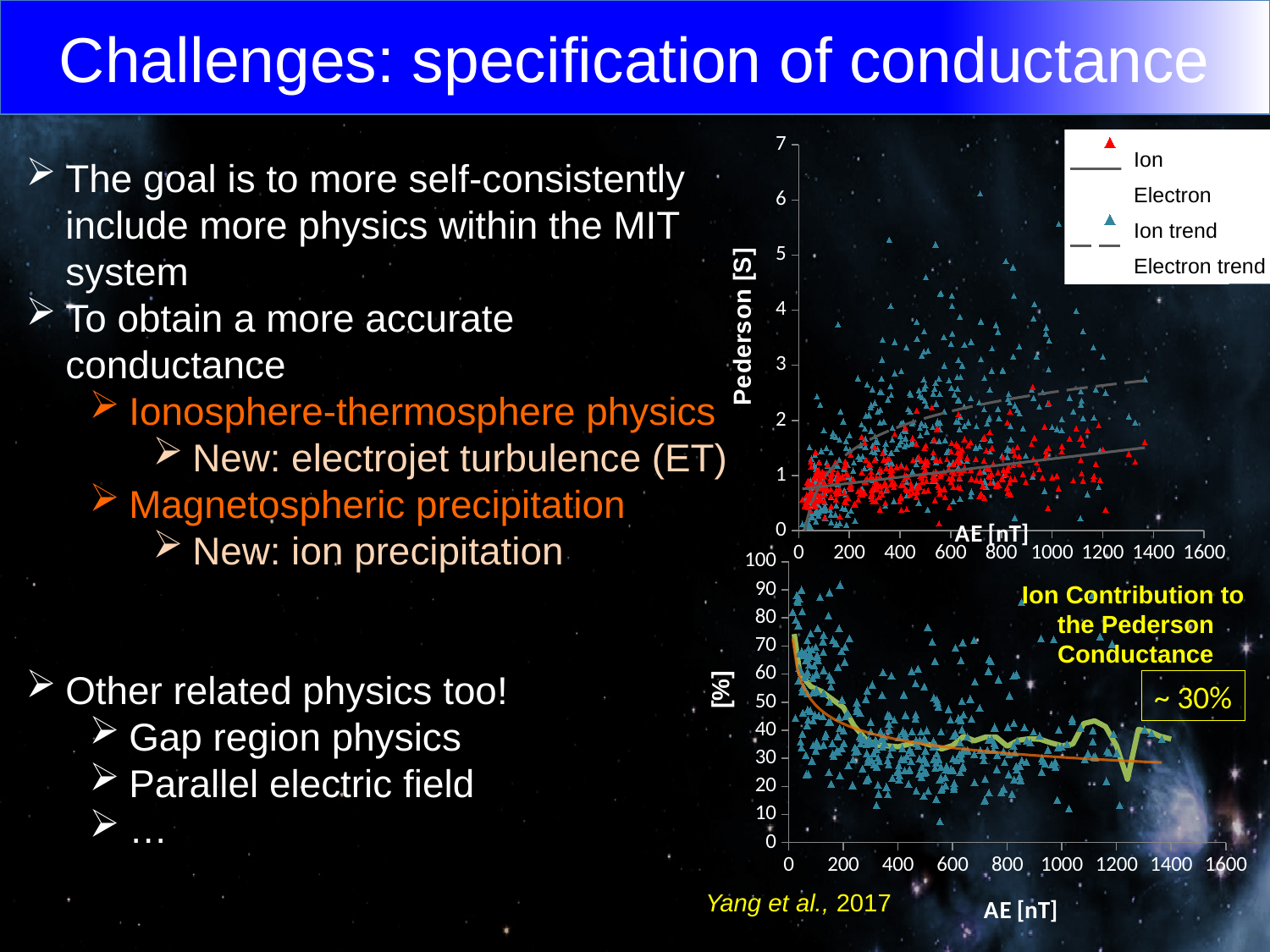

Challenges: specification of conductance

### Chart

| Category | 离子 | 电子 |
|---|---|---|

Ion
Electron
Ion trend
Electron trend
The goal is to more self-consistently include more physics within the MIT system
To obtain a more accurate conductance
Ionosphere-thermosphere physics
New: electrojet turbulence (ET)
Magnetospheric precipitation
New: ion precipitation

Other related physics too!
Gap region physics
Parallel electric field
…

### Chart

| Category |  |  |
|---|---|---|
Ion Contribution to
the Pederson Conductance
~ 30%
Yang et al., 2017